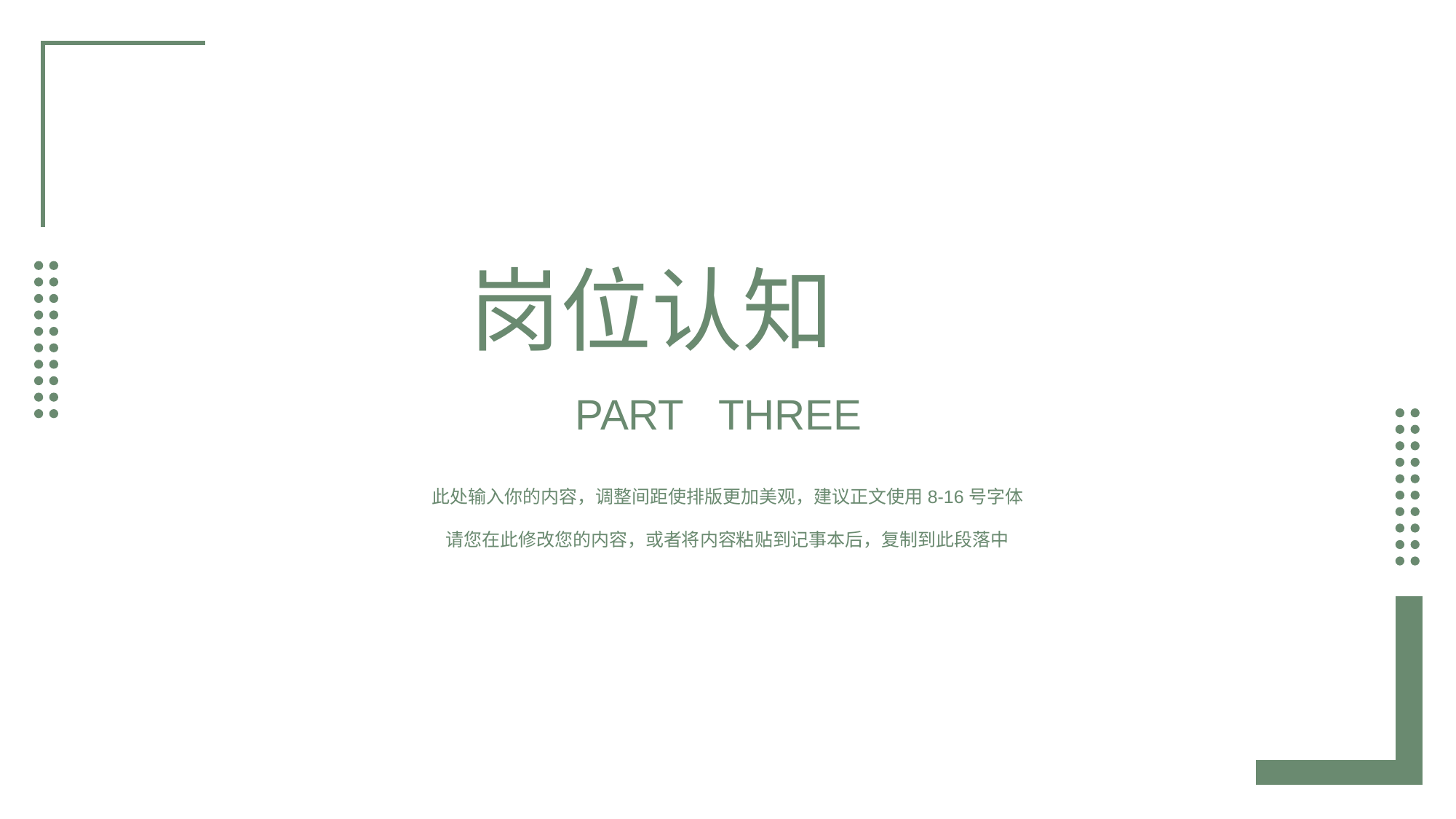

岗位认知

PART   THREE

此处输入你的内容，调整间距使排版更加美观，建议正文使用8-16号字体
请您在此修改您的内容，或者将内容粘贴到记事本后，复制到此段落中